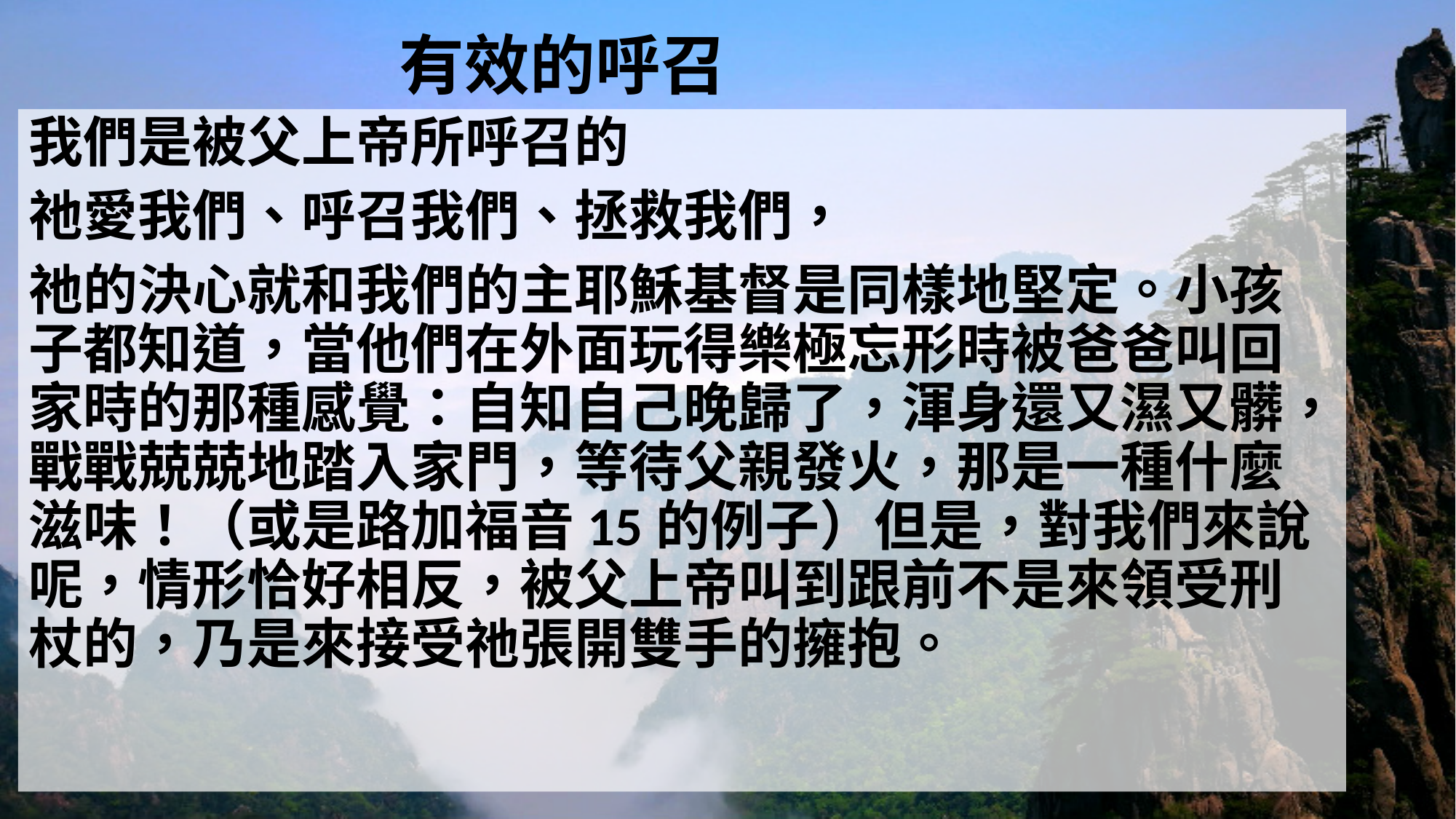

# 有效的呼召
我們是被父上帝所呼召的
祂愛我們、呼召我們、拯救我們，
祂的決心就和我們的主耶穌基督是同樣地堅定。小孩子都知道，當他們在外面玩得樂極忘形時被爸爸叫回家時的那種感覺：自知自己晚歸了，渾身還又濕又髒，戰戰兢兢地踏入家門，等待父親發火，那是一種什麼滋味！（或是路加福音15的例子）但是，對我們來說呢，情形恰好相反，被父上帝叫到跟前不是來領受刑杖的，乃是來接受祂張開雙手的擁抱。